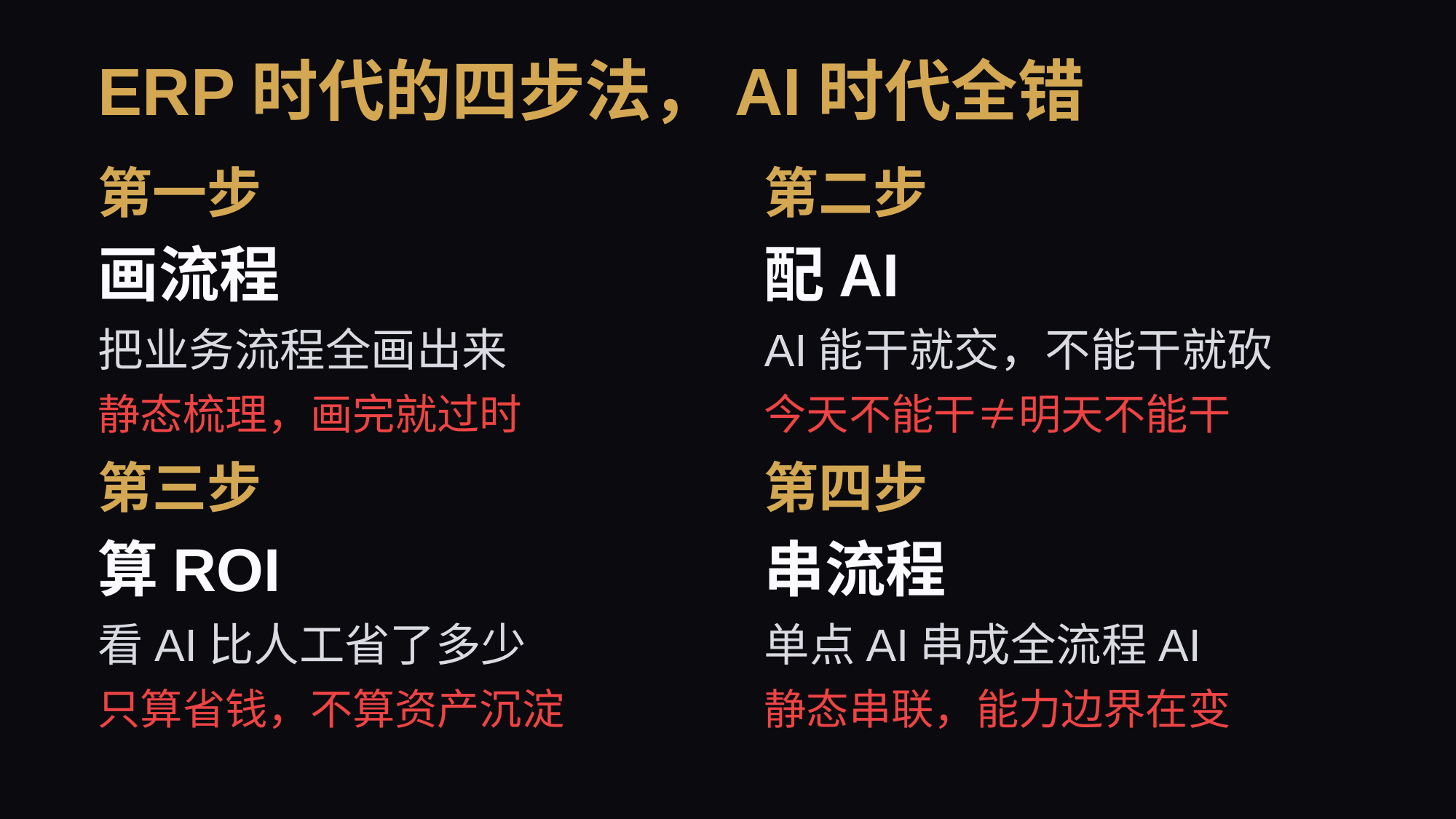

ERP时代的四步法，AI时代全错
第一步
画流程
把业务流程全画出来
静态梳理，画完就过时
第二步
配AI
AI能干就交，不能干就砍
今天不能干≠明天不能干
第三步
算ROI
看AI比人工省了多少
只算省钱，不算资产沉淀
第四步
串流程
单点AI串成全流程AI
静态串联，能力边界在变